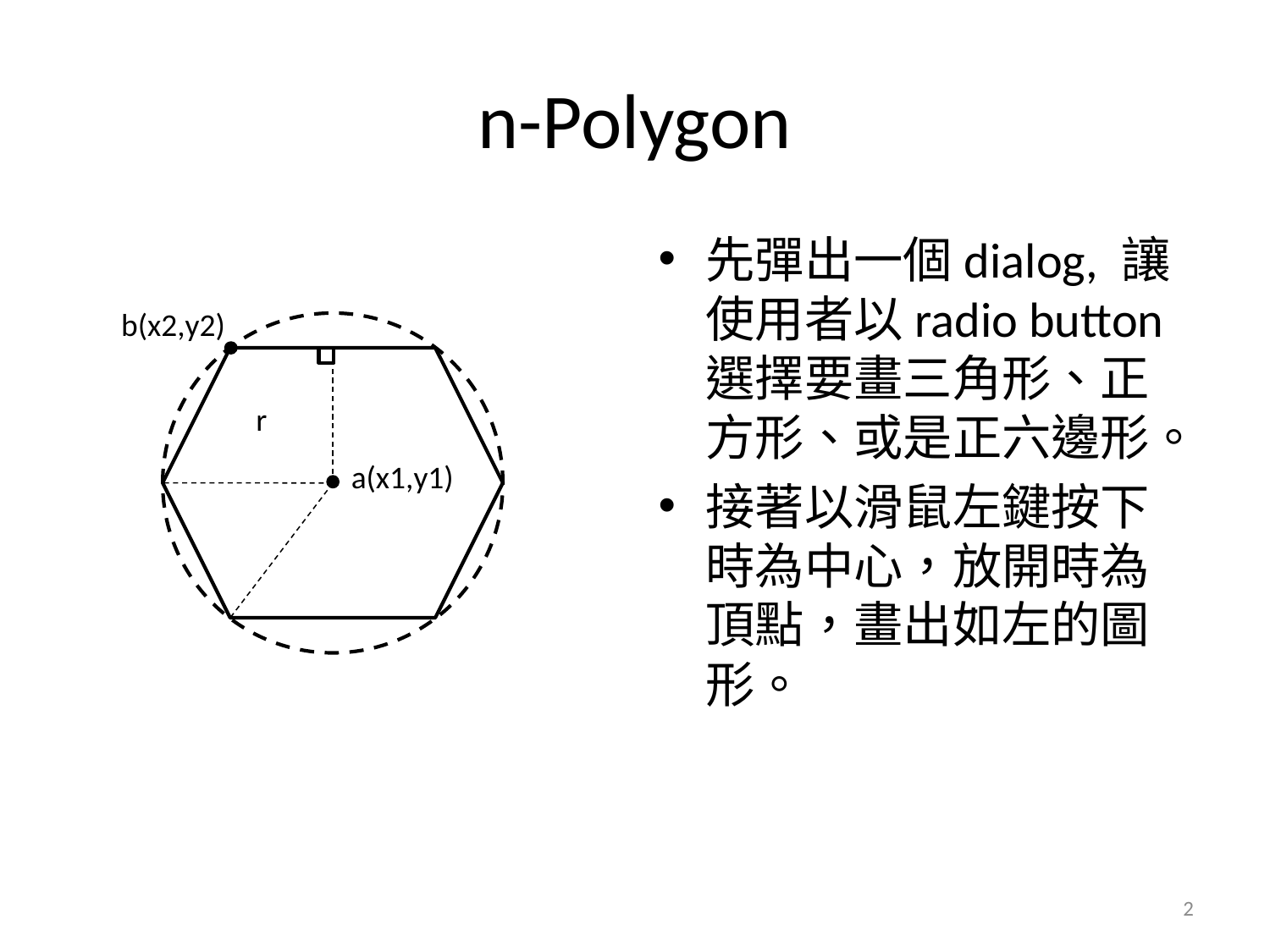

# n-Polygon

先彈出一個dialog, 讓使用者以radio button選擇要畫三角形、正方形、或是正六邊形。
接著以滑鼠左鍵按下時為中心，放開時為頂點，畫出如左的圖形。
b(x2,y2)

r
a(x1,y1)

2